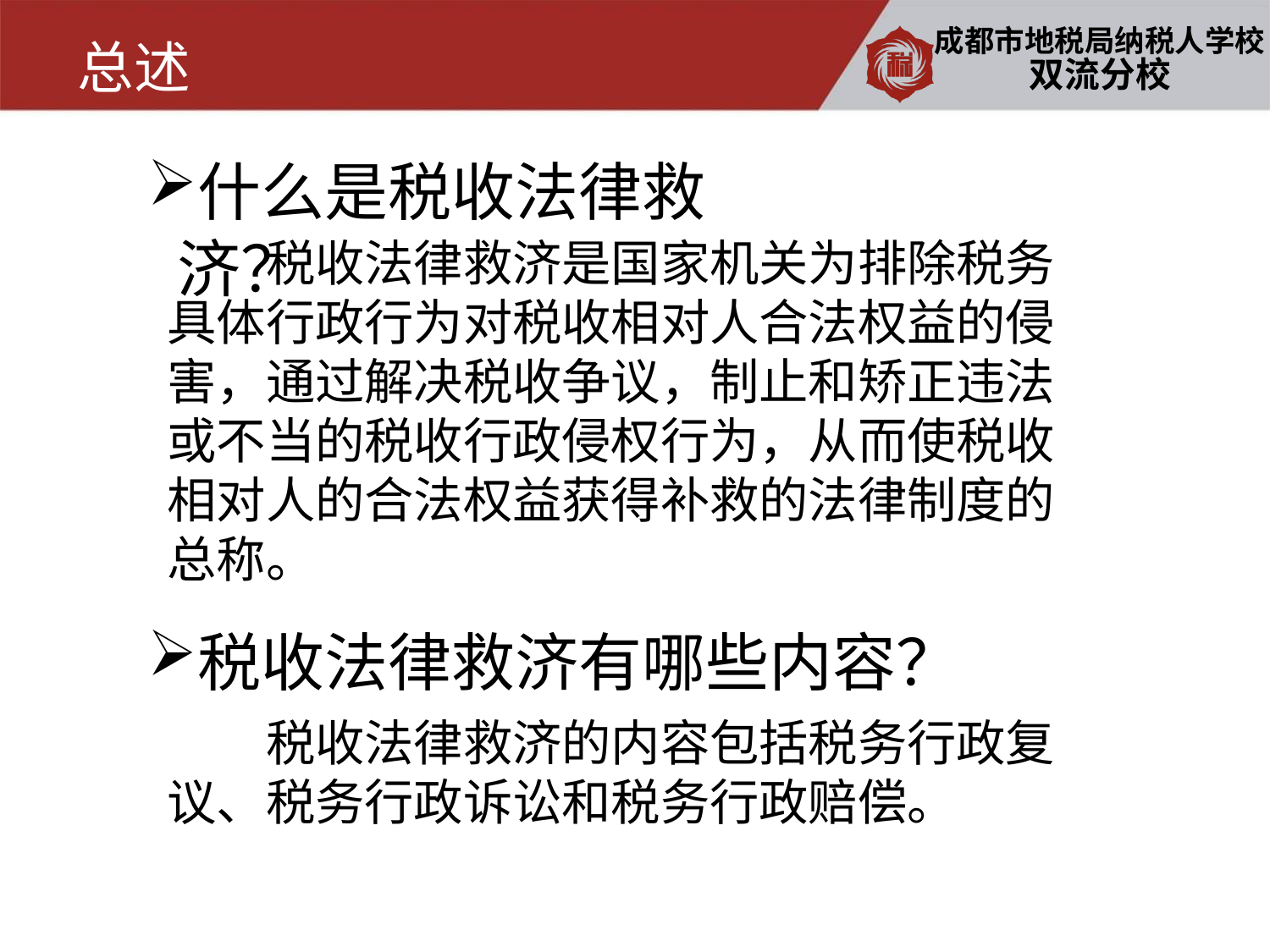

总述
双流分校
什么是税收法律救济？
　　税收法律救济是国家机关为排除税务具体行政行为对税收相对人合法权益的侵害，通过解决税收争议，制止和矫正违法或不当的税收行政侵权行为，从而使税收相对人的合法权益获得补救的法律制度的总称。
税收法律救济有哪些内容？
　　税收法律救济的内容包括税务行政复议、税务行政诉讼和税务行政赔偿。